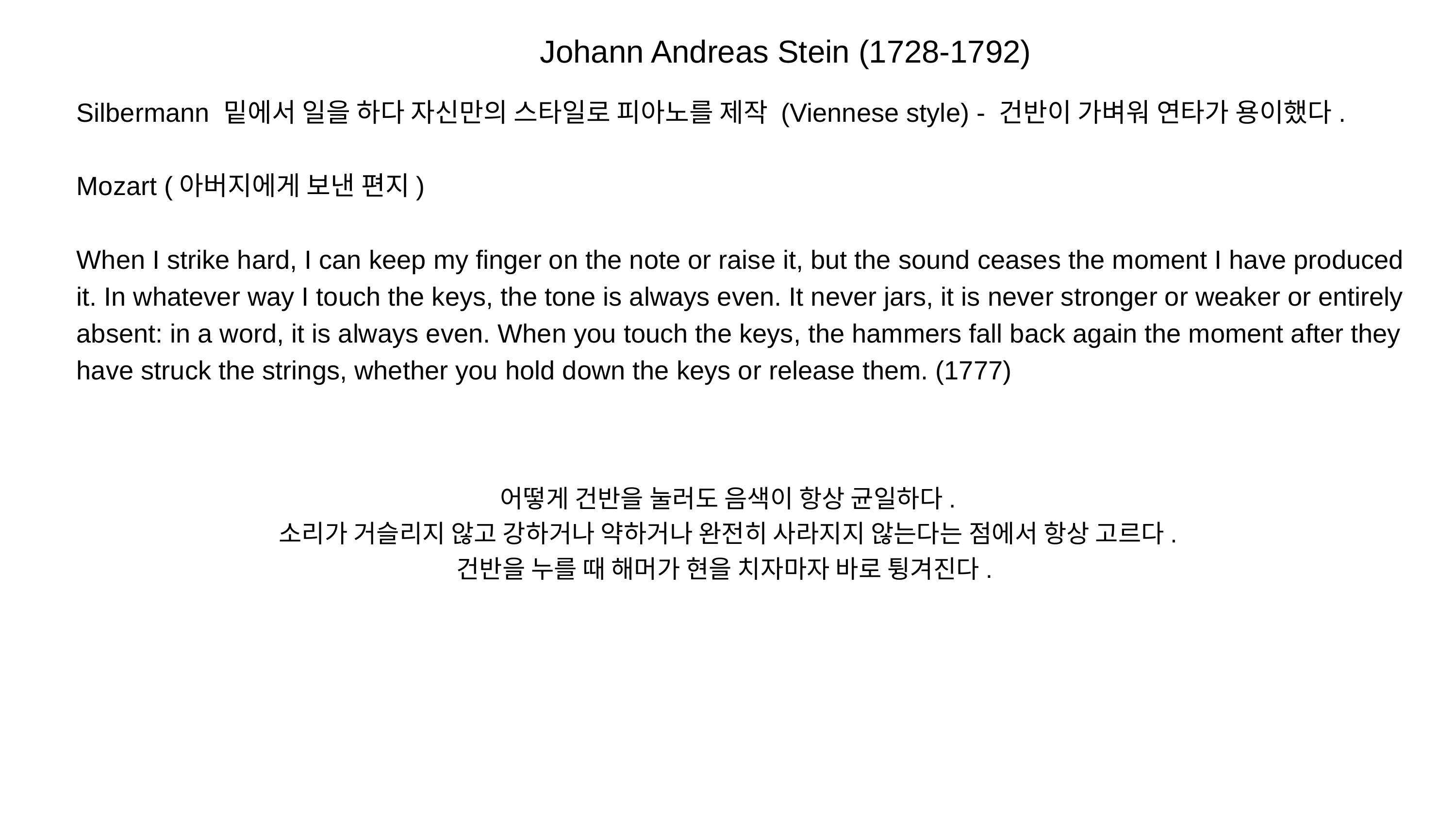

Johann Andreas Stein (1728-1792)
Silbermann 밑에서 일을 하다 자신만의 스타일로 피아노를 제작 (Viennese style) - 건반이 가벼워 연타가 용이했다.

Mozart (아버지에게 보낸 편지)

When I strike hard, I can keep my finger on the note or raise it, but the sound ceases the moment I have produced it. In whatever way I touch the keys, the tone is always even. It never jars, it is never stronger or weaker or entirely absent: in a word, it is always even. When you touch the keys, the hammers fall back again the moment after they have struck the strings, whether you hold down the keys or release them. (1777)

어떻게 건반을 눌러도 음색이 항상 균일하다.
소리가 거슬리지 않고 강하거나 약하거나 완전히 사라지지 않는다는 점에서 항상 고르다.
건반을 누를 때 해머가 현을 치자마자 바로 튕겨진다.